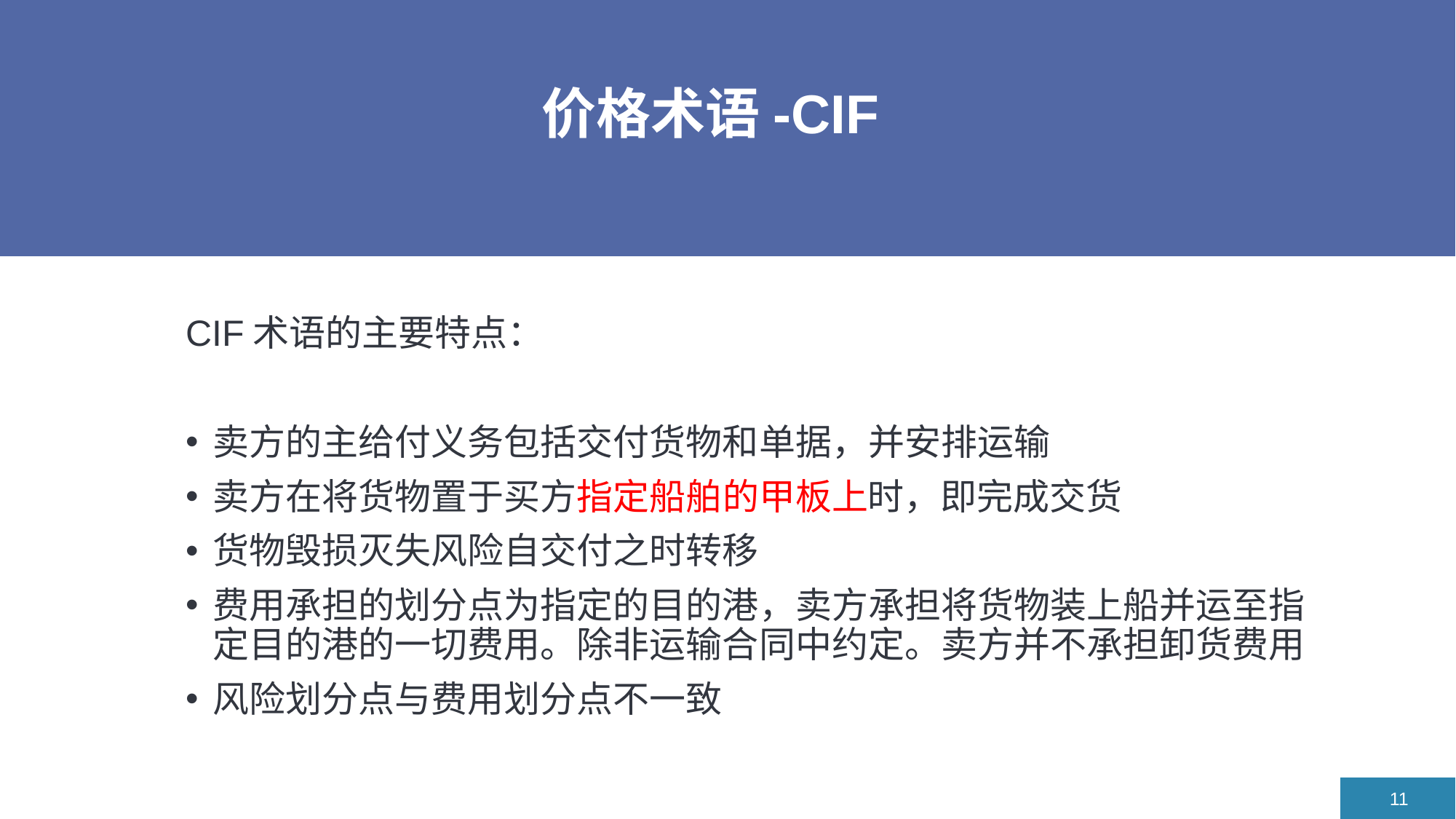

# 价格术语-CIF

CIF术语的主要特点：

卖方的主给付义务包括交付货物和单据，并安排运输
卖方在将货物置于买方指定船舶的甲板上时，即完成交货
货物毁损灭失风险自交付之时转移
费用承担的划分点为指定的目的港，卖方承担将货物装上船并运至指定目的港的一切费用。除非运输合同中约定。卖方并不承担卸货费用
风险划分点与费用划分点不一致

11